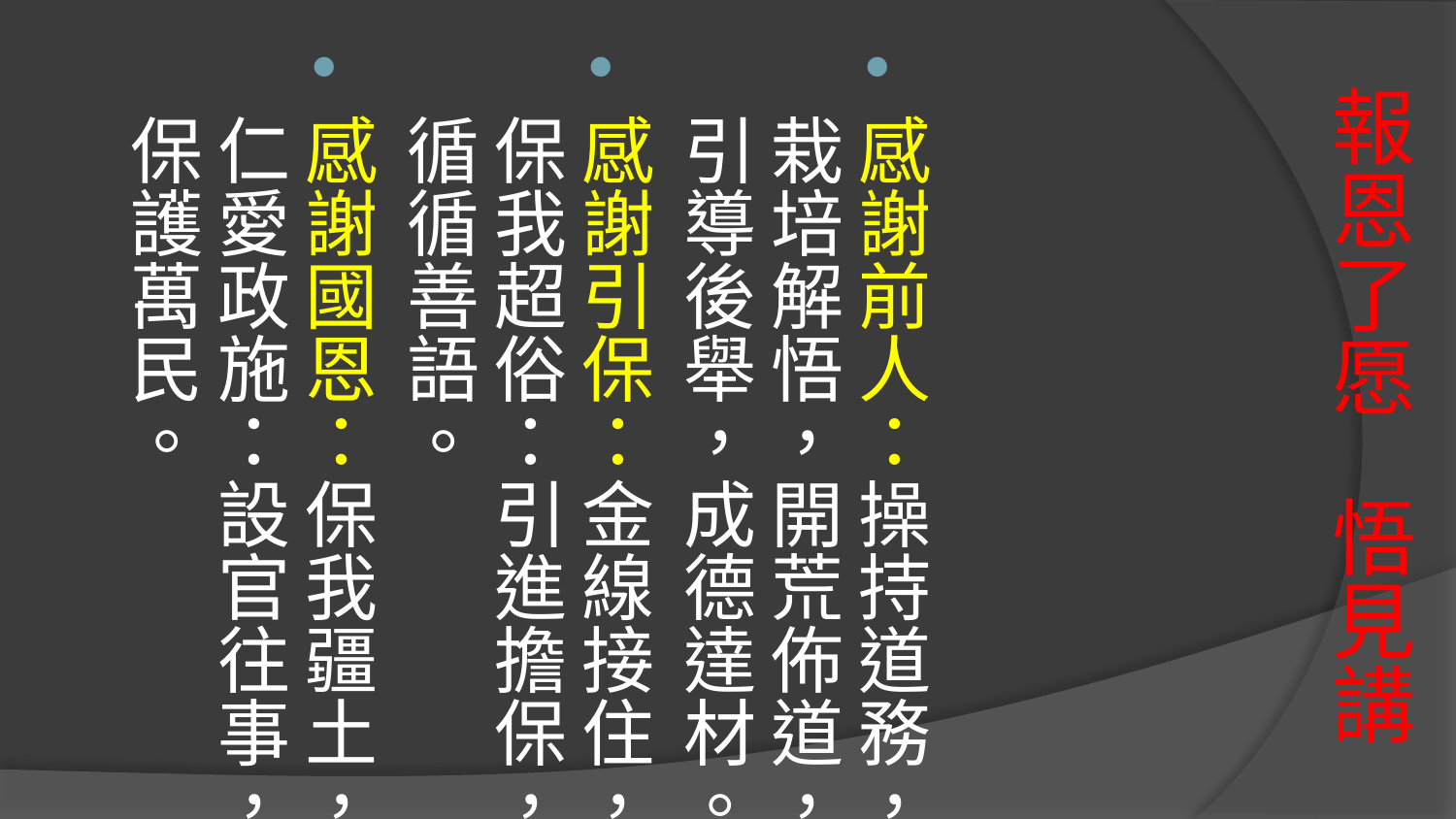

感謝前人：操持道務，栽培解悟，開荒佈道，引導後舉，成德達材。
感謝引保：金線接住，保我超俗：引進擔保，循循善語。
感謝國恩：保我疆土，仁愛政施：設官往事，保護萬民。

# 報恩了愿    悟見講